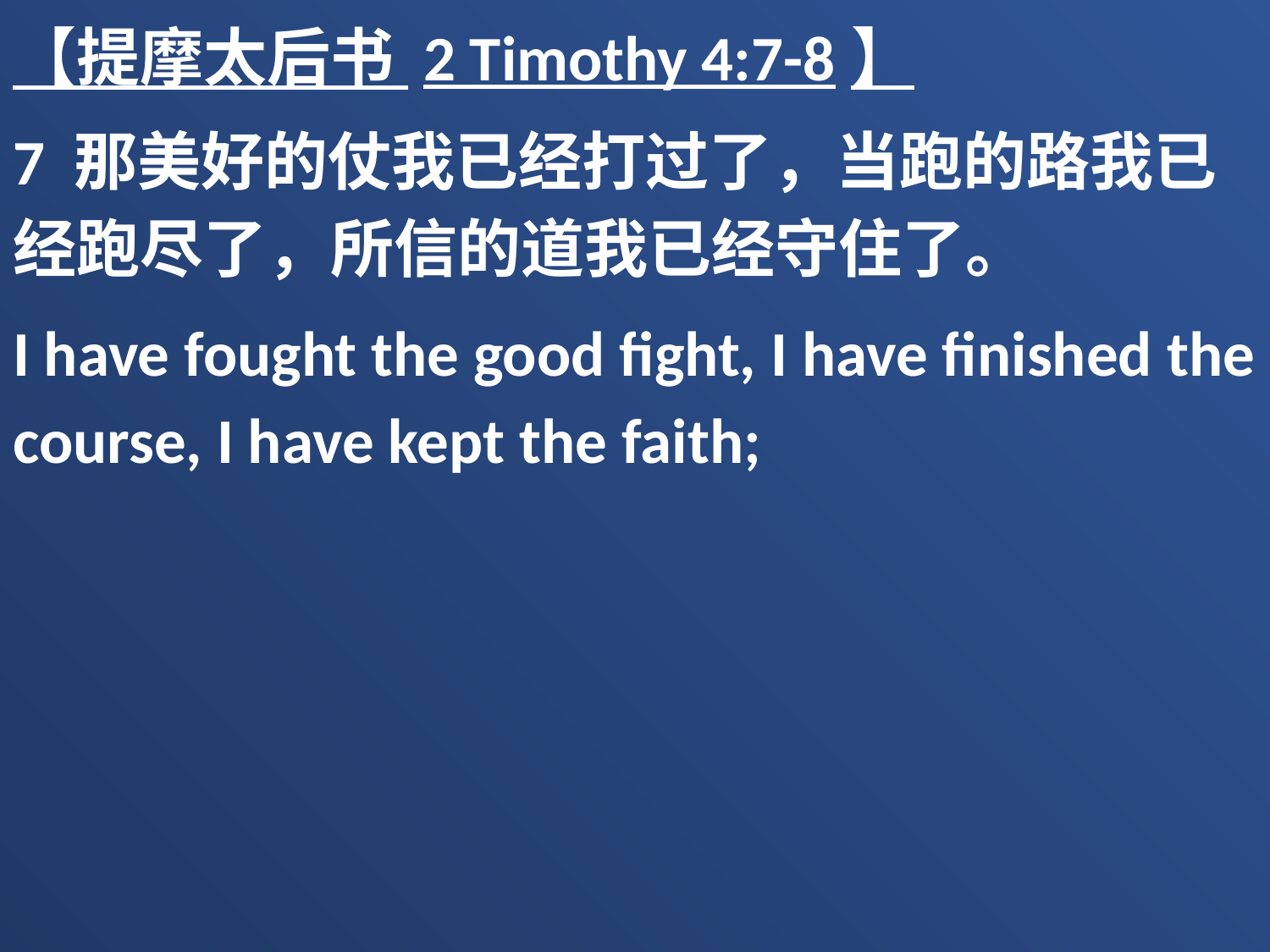

【提摩太后书 2 Timothy 4:7-8】
7 那美好的仗我已经打过了，当跑的路我已经跑尽了，所信的道我已经守住了。
I have fought the good fight, I have finished the course, I have kept the faith;